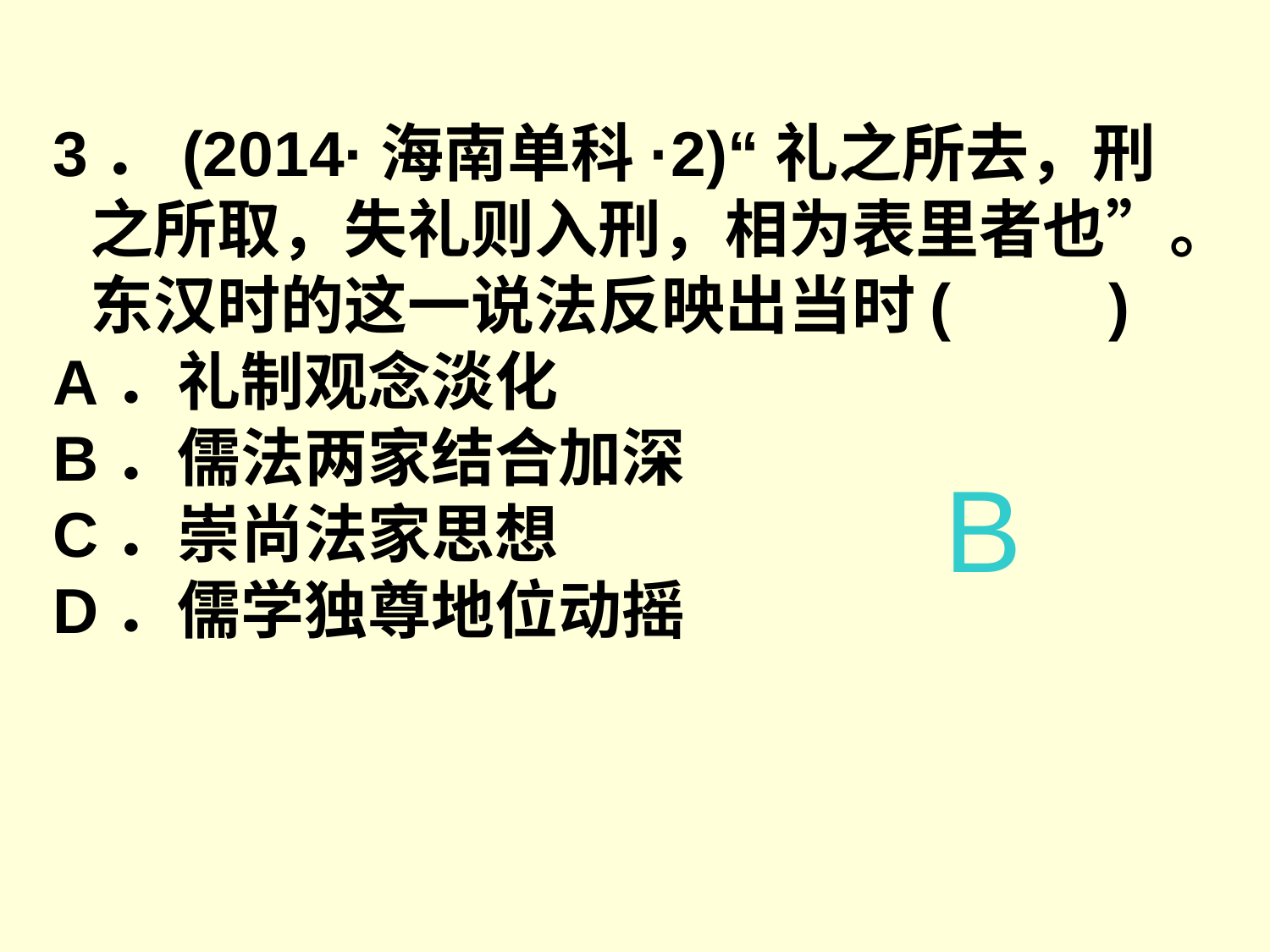

3．(2014·海南单科·2)“礼之所去，刑之所取，失礼则入刑，相为表里者也”。东汉时的这一说法反映出当时(　　)
A．礼制观念淡化                                        B．儒法两家结合加深
C．崇尚法家思想                                        D．儒学独尊地位动摇

B